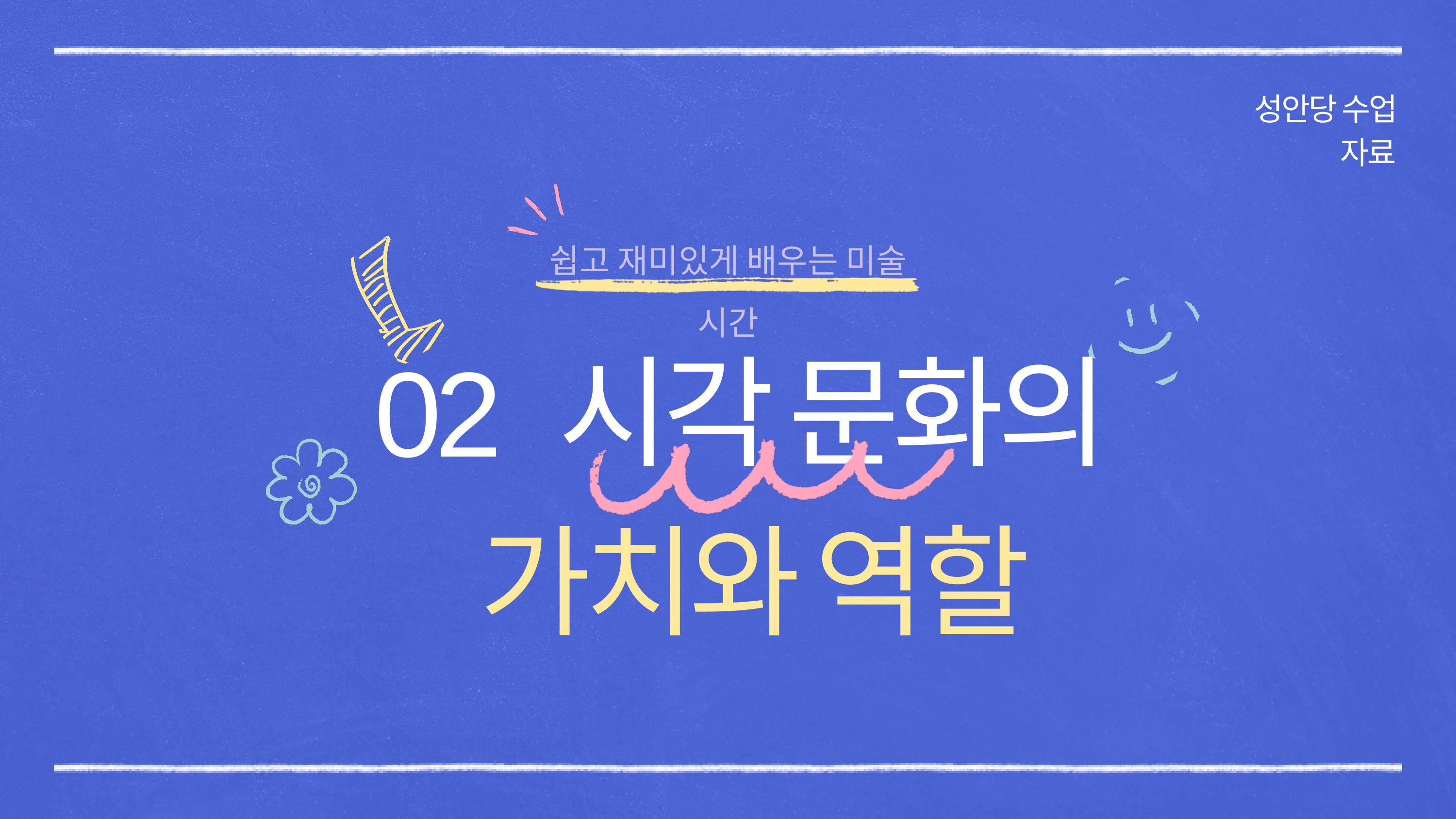

성안당 수업 자료

쉽고 재미있게 배우는 미술 시간

02 시각 문화의
가치와 역할